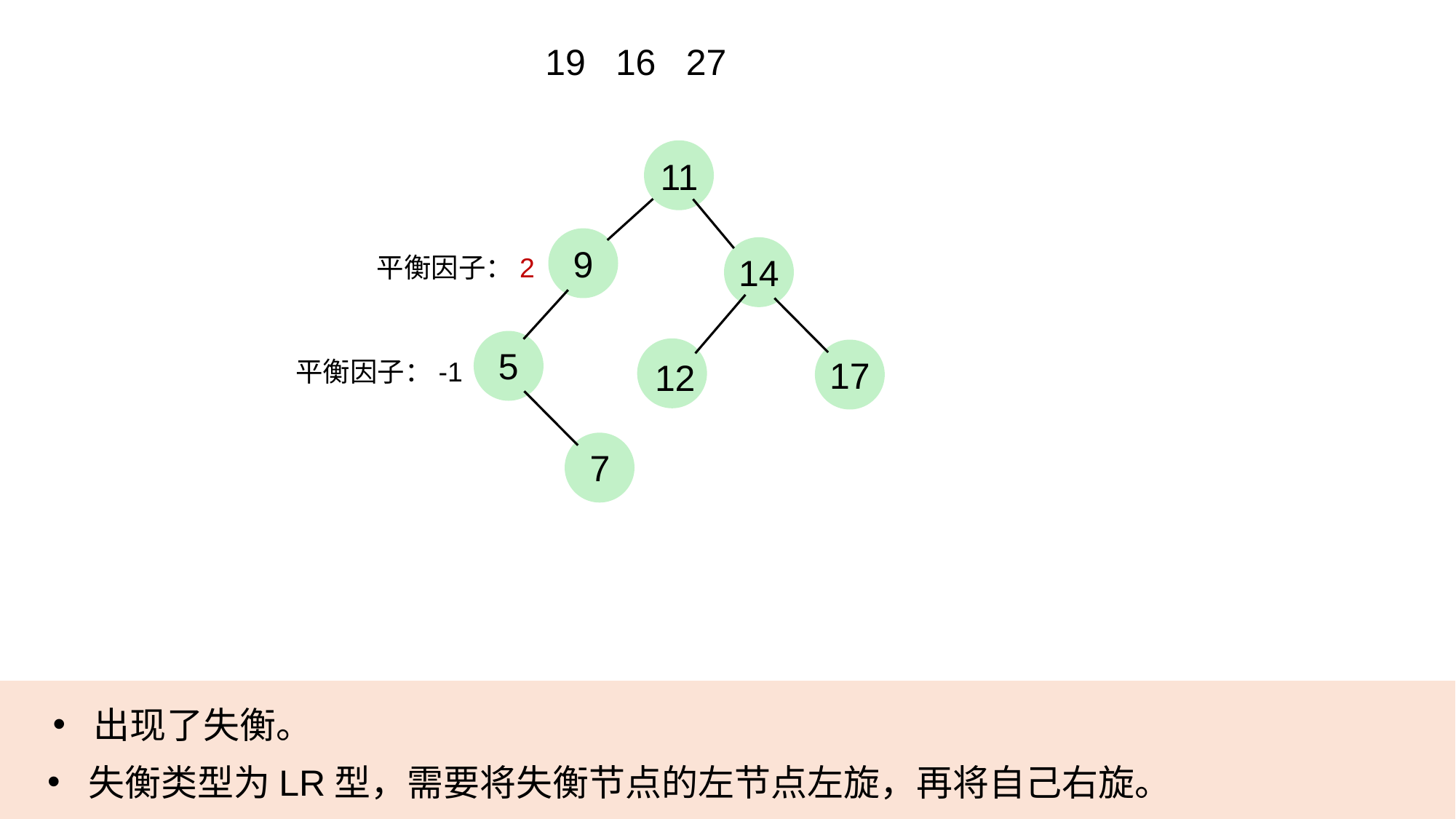

19
16
27

11

9

14
平衡因子：2

5

17
平衡因子：-1
12

7

出现了失衡。
失衡类型为LR型，需要将失衡节点的左节点左旋，再将自己右旋。